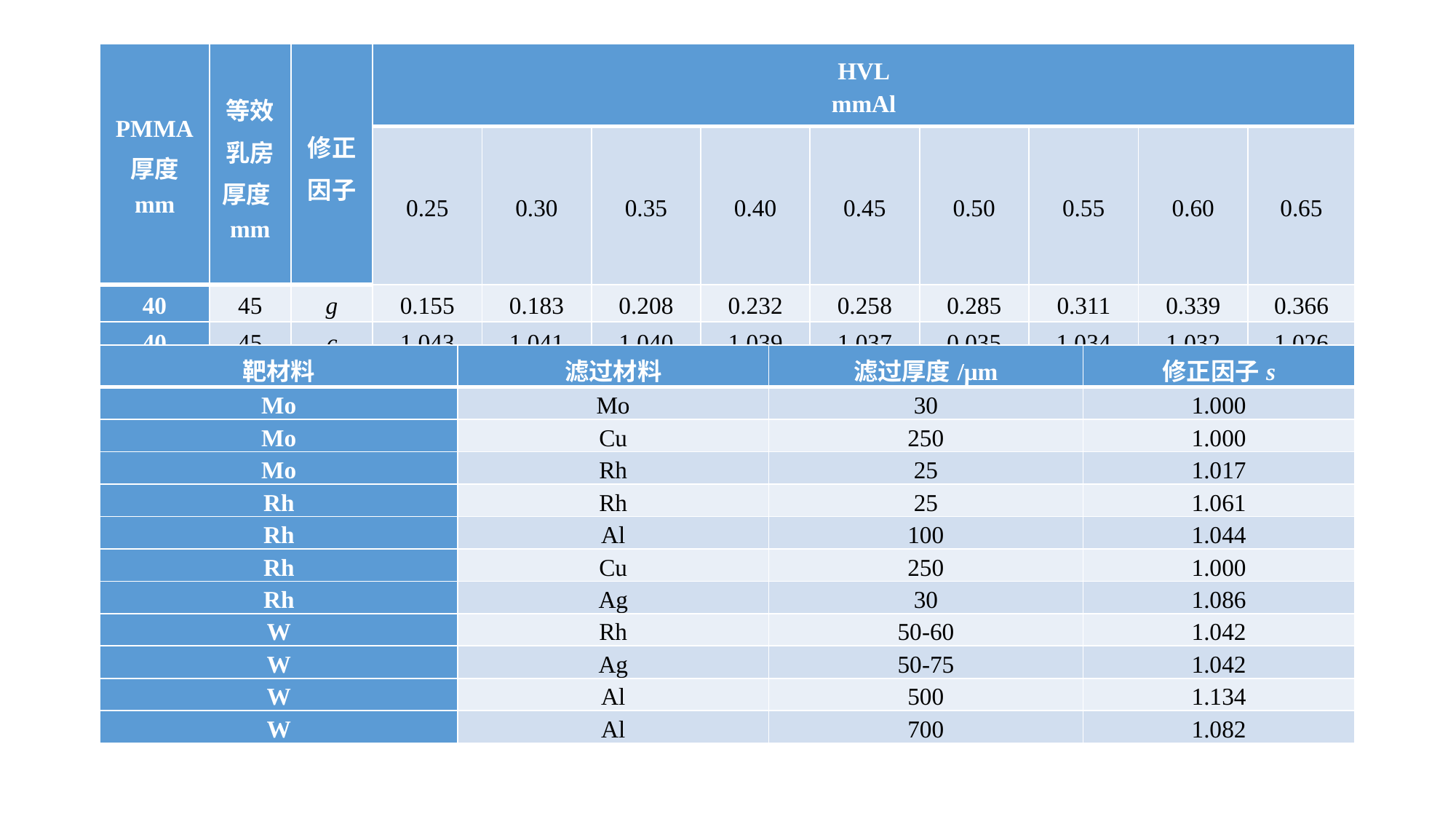

#
| PMMA 厚度 mm | 等效乳房厚度mm | 修正因子 | HVL mmAl |  |  |  |  |  |  |  |  |
| --- | --- | --- | --- | --- | --- | --- | --- | --- | --- | --- | --- |
|  |  |  | 0.25 | 0.30 | 0.35 | 0.40 | 0.45 | 0.50 | 0.55 | 0.60 | 0.65 |
| 40 | 45 | g | 0.155 | 0.183 | 0.208 | 0.232 | 0.258 | 0.285 | 0.311 | 0.339 | 0.366 |
| 40 | 45 | c | 1.043 | 1.041 | 1.040 | 1.039 | 1.037 | 0.035 | 1.034 | 1.032 | 1.026 |
| 靶材料 | 滤过材料 | 滤过厚度/μm | 修正因子s |
| --- | --- | --- | --- |
| Mo | Mo | 30 | 1.000 |
| Mo | Cu | 250 | 1.000 |
| Mo | Rh | 25 | 1.017 |
| Rh | Rh | 25 | 1.061 |
| Rh | Al | 100 | 1.044 |
| Rh | Cu | 250 | 1.000 |
| Rh | Ag | 30 | 1.086 |
| W | Rh | 50-60 | 1.042 |
| W | Ag | 50-75 | 1.042 |
| W | Al | 500 | 1.134 |
| W | Al | 700 | 1.082 |